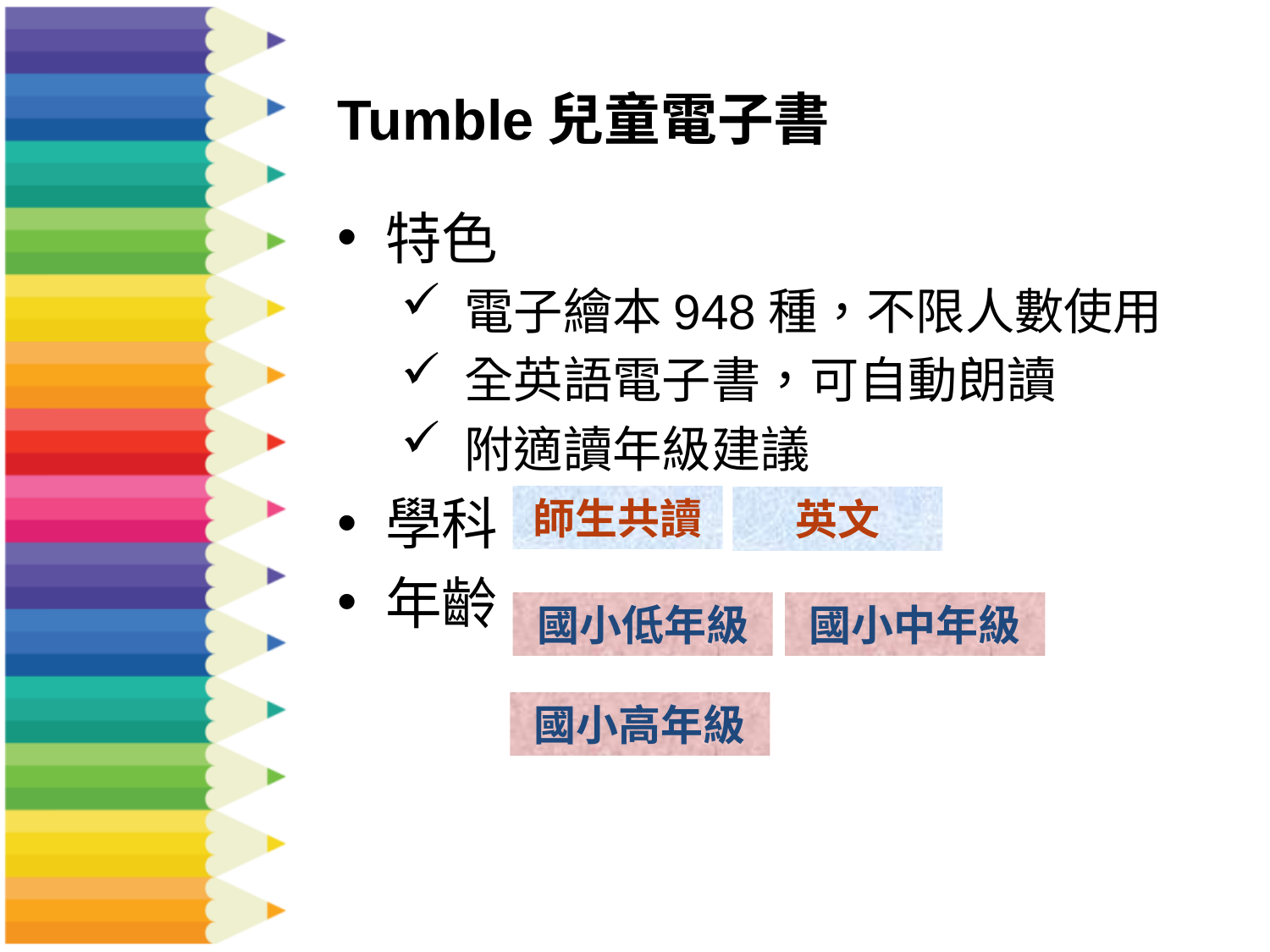

# Tumble兒童電子書
特色
電子繪本948種，不限人數使用
全英語電子書，可自動朗讀
附適讀年級建議
學科
年齡

師生共讀
英文
國小低年級
國小中年級
國小高年級